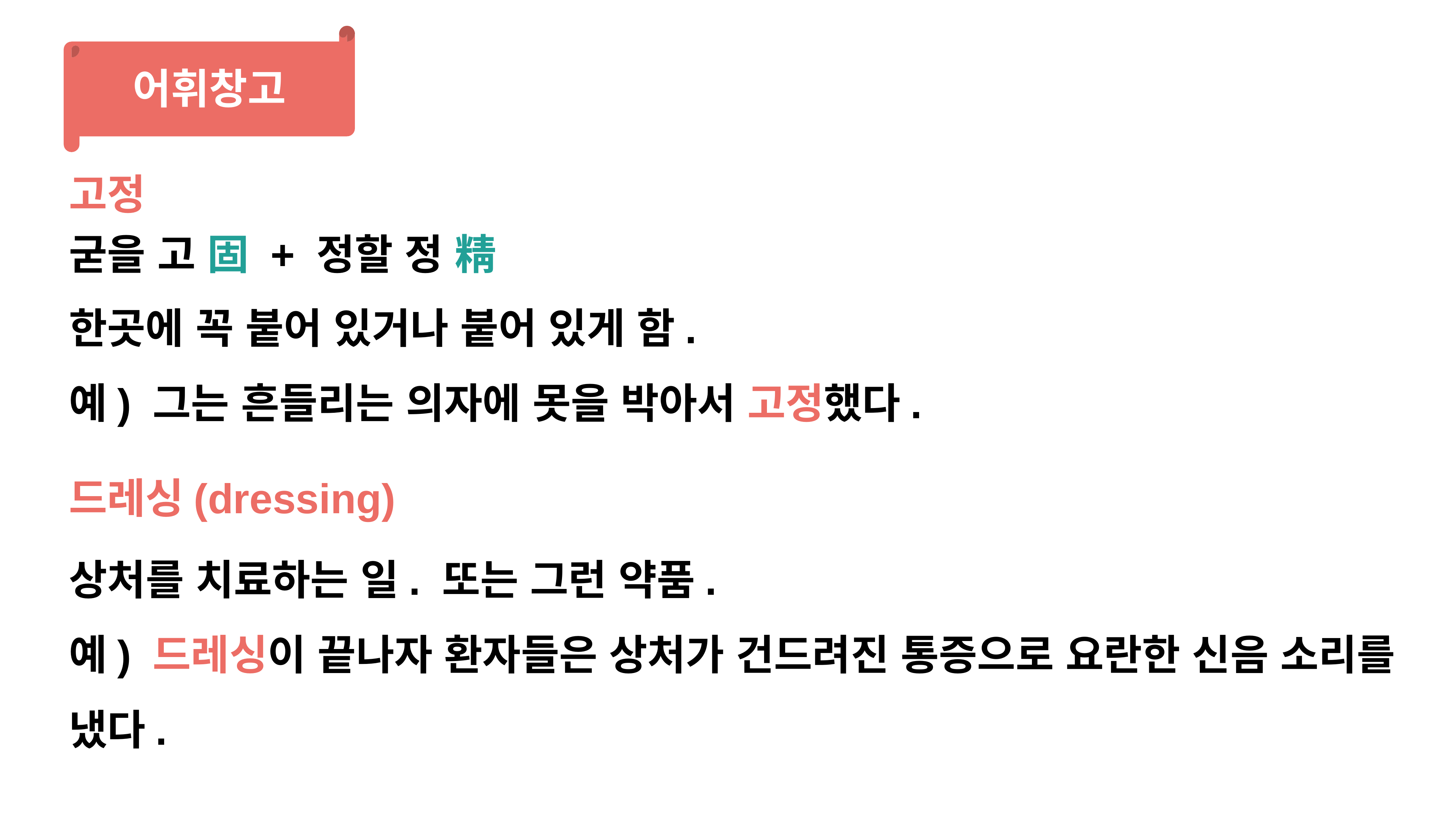

어휘창고
고정
굳을 고 固 + 정할 정 精
한곳에 꼭 붙어 있거나 붙어 있게 함.
예) 그는 흔들리는 의자에 못을 박아서 고정했다.
드레싱(dressing)
상처를 치료하는 일. 또는 그런 약품.
예) 드레싱이 끝나자 환자들은 상처가 건드려진 통증으로 요란한 신음 소리를 냈다.